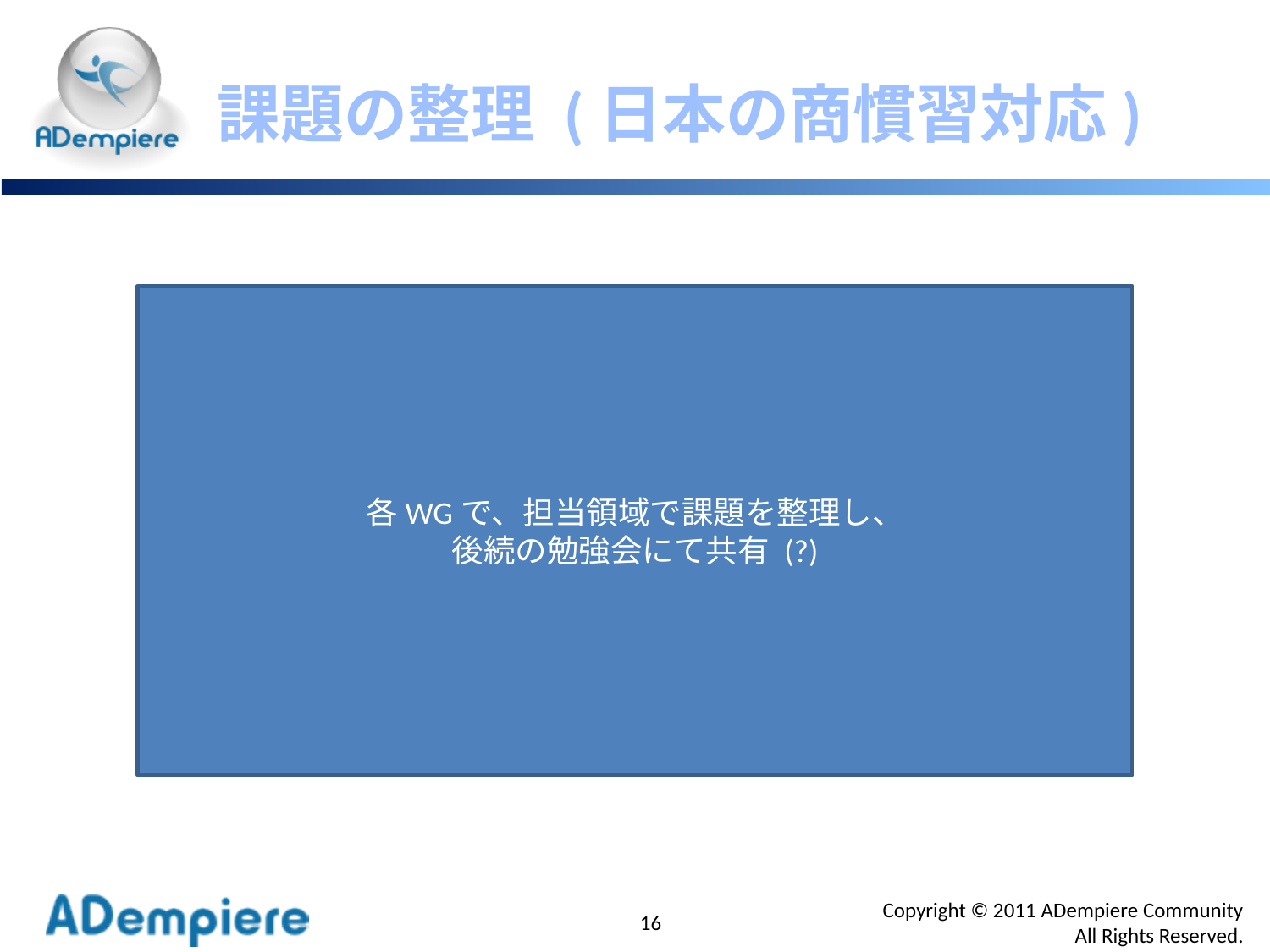

# 課題の整理 (日本の商慣習対応)
各WGで、担当領域で課題を整理し、
後続の勉強会にて共有 (?)